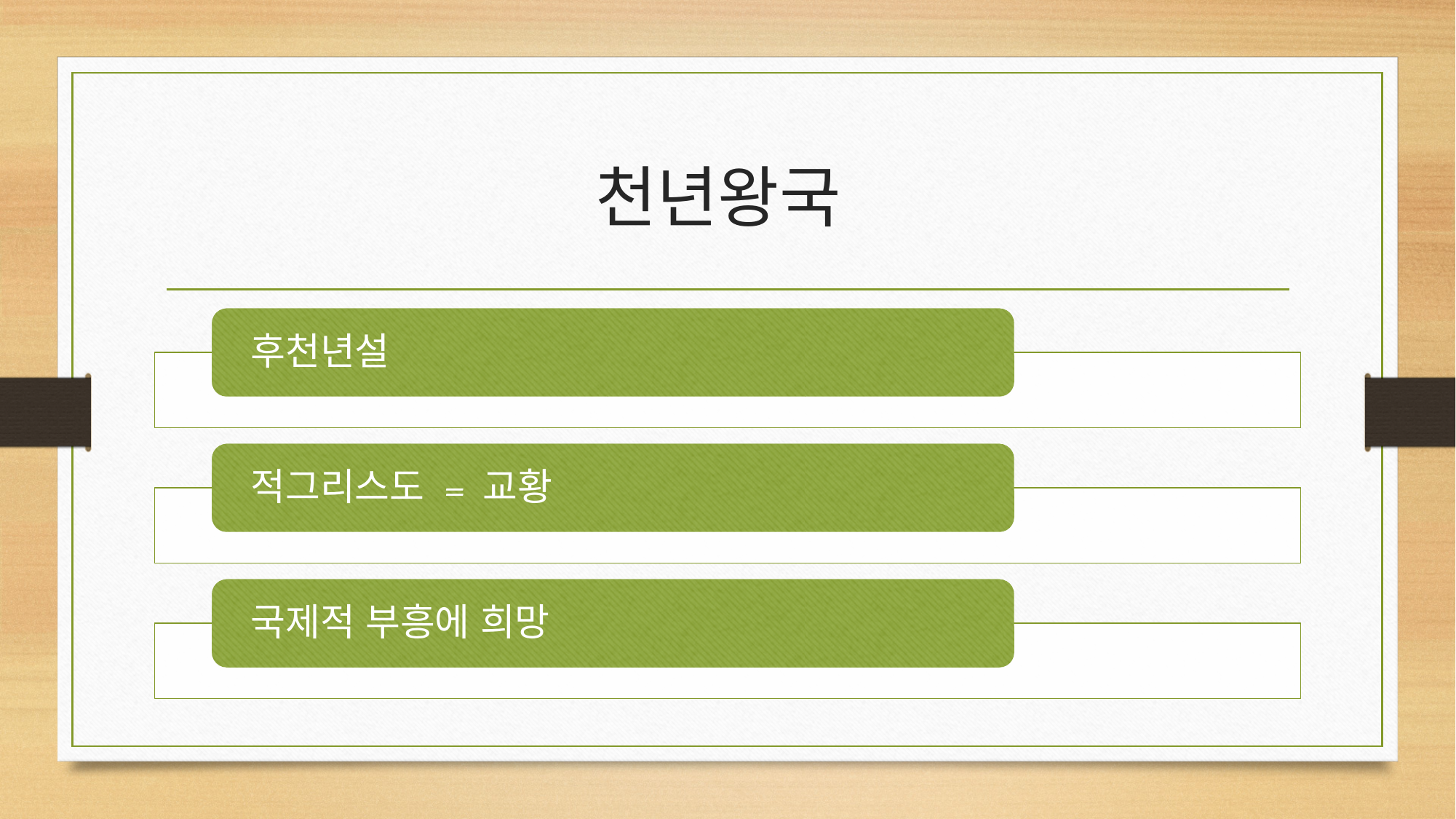

# 천년왕국
후천년설
적그리스도 = 교황
국제적 부흥에 희망